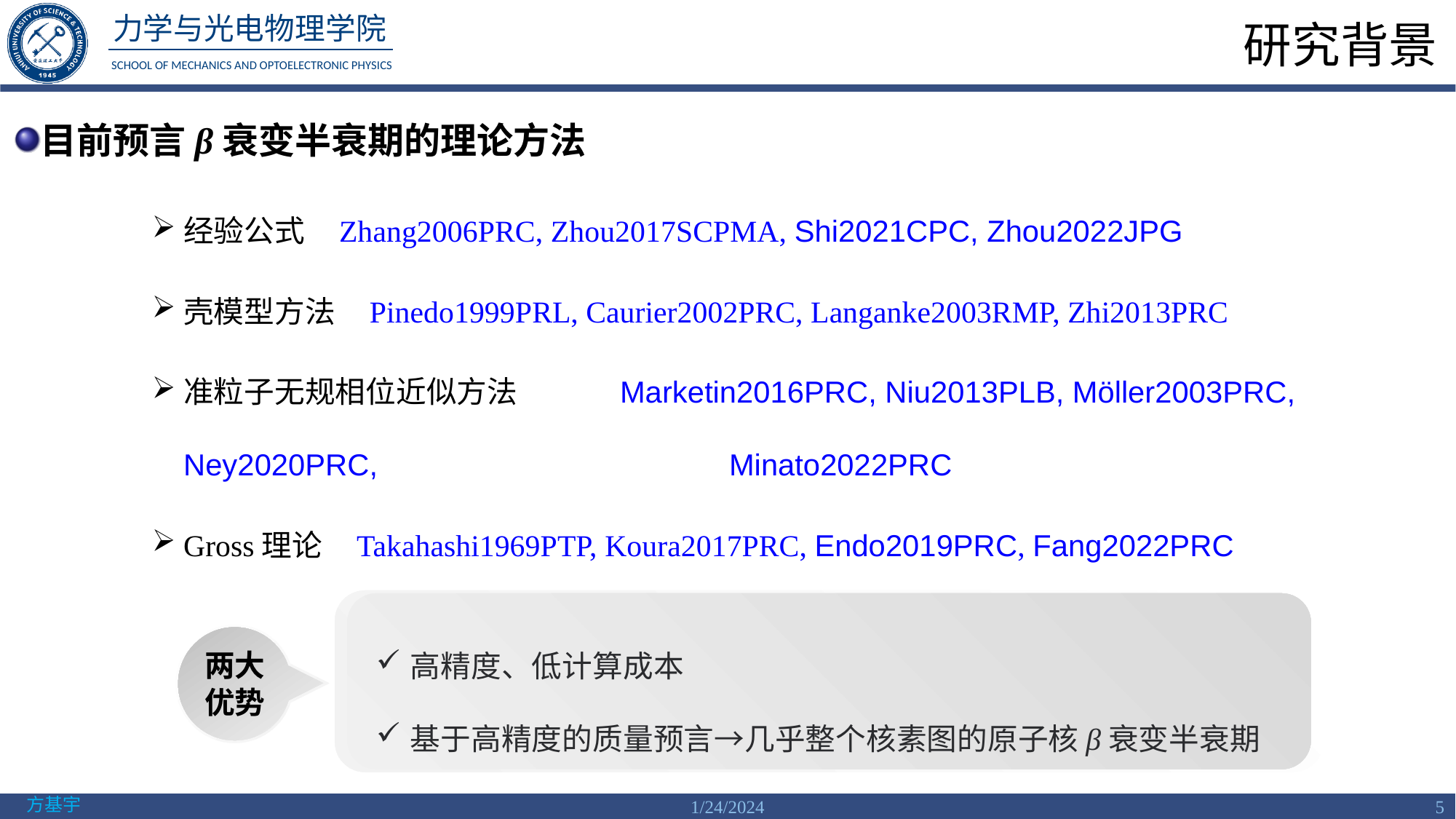

研究背景
目前预言β衰变半衰期的理论方法
经验公式    Zhang2006PRC, Zhou2017SCPMA, Shi2021CPC, Zhou2022JPG
壳模型方法    Pinedo1999PRL, Caurier2002PRC, Langanke2003RMP, Zhi2013PRC
准粒子无规相位近似方法	Marketin2016PRC, Niu2013PLB, Möller2003PRC, Ney2020PRC, 				Minato2022PRC
Gross理论    Takahashi1969PTP, Koura2017PRC, Endo2019PRC, Fang2022PRC

高精度、低计算成本
基于高精度的质量预言→几乎整个核素图的原子核β衰变半衰期

两大
优势
1/24/2024
5